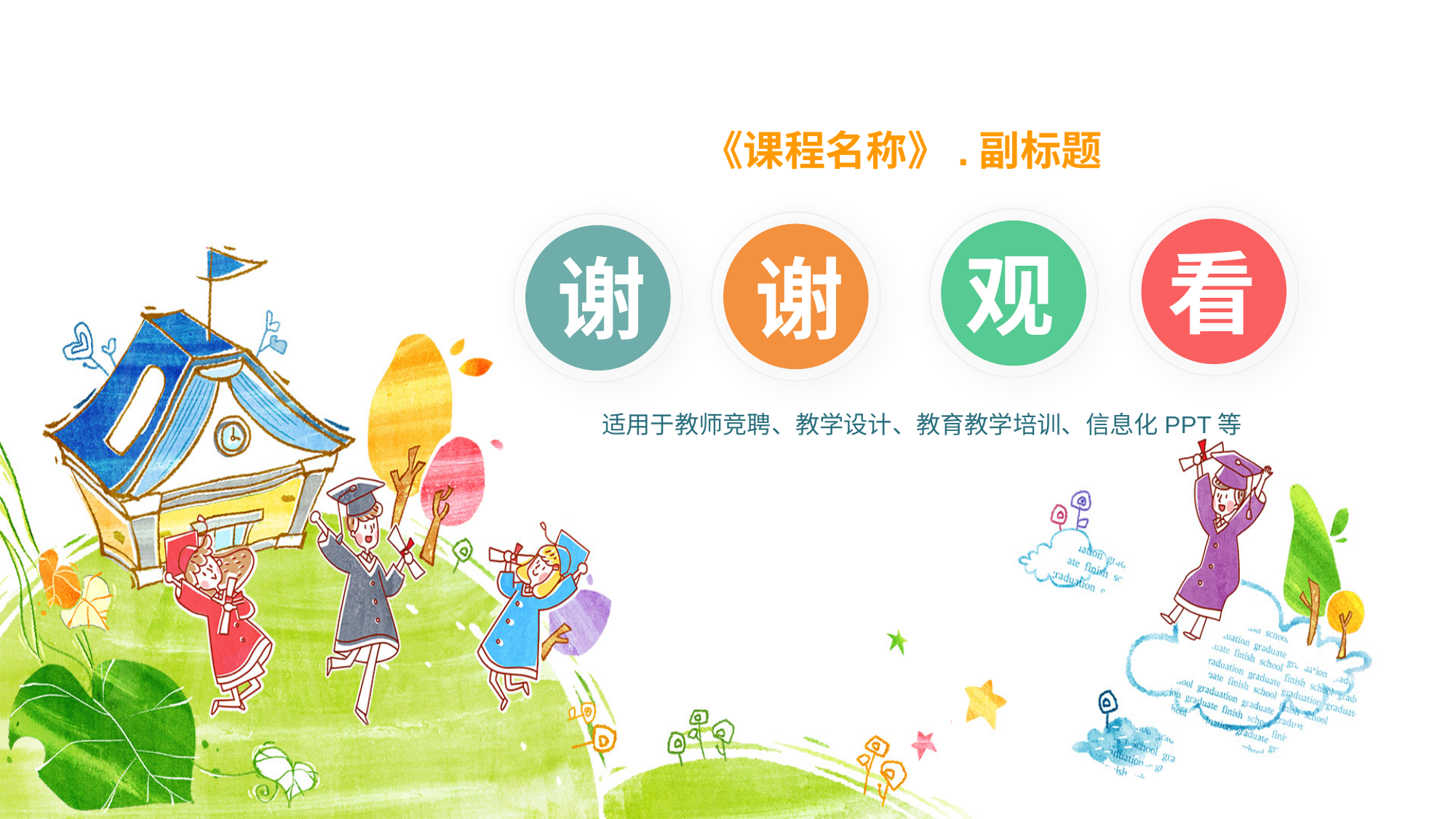

《课程名称》.副标题

看
观
谢
谢
适用于教师竞聘、教学设计、教育教学培训、信息化PPT等